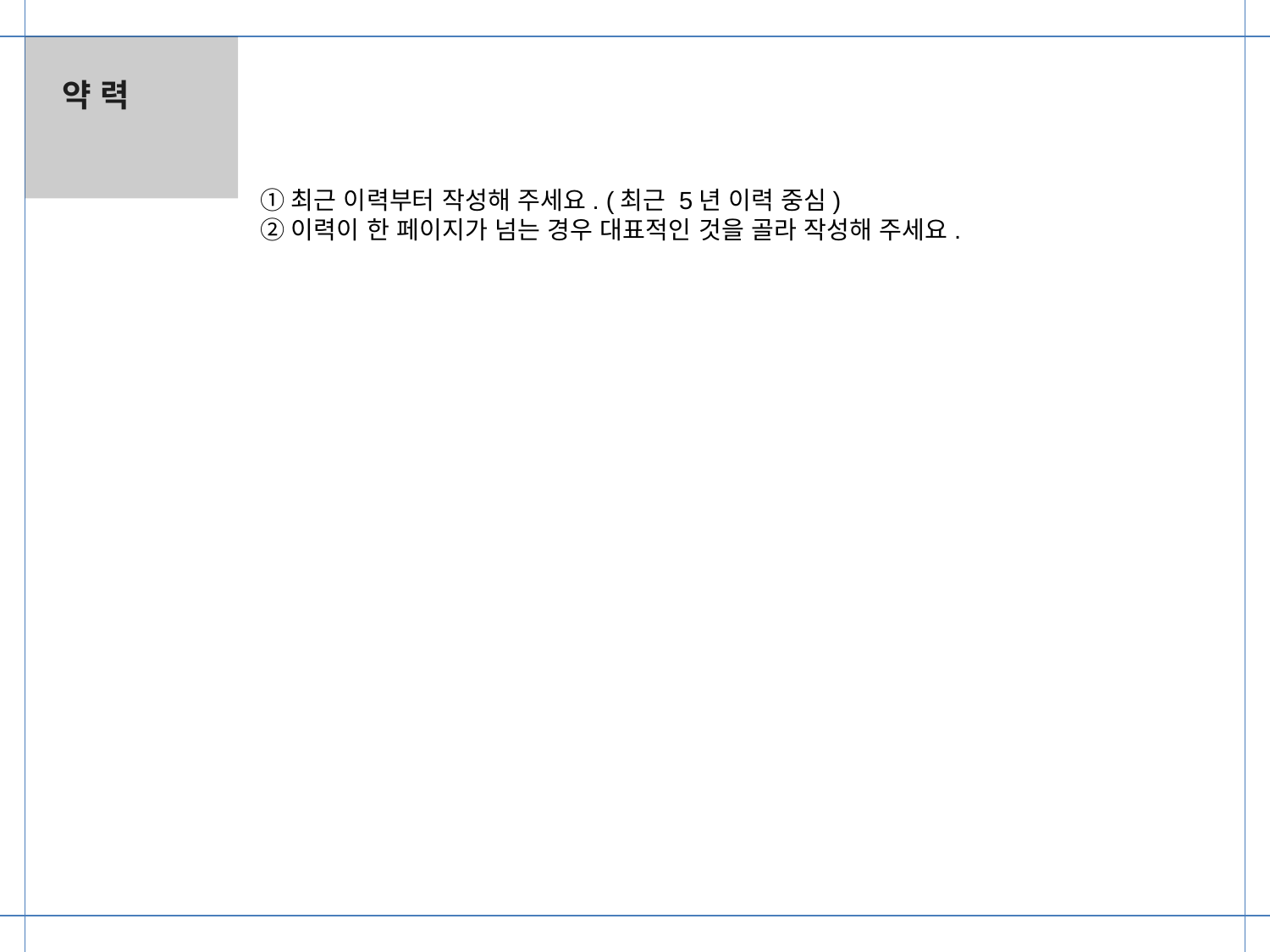

약 력
①최근 이력부터 작성해 주세요. (최근 5년 이력 중심)
②이력이 한 페이지가 넘는 경우 대표적인 것을 골라 작성해 주세요.